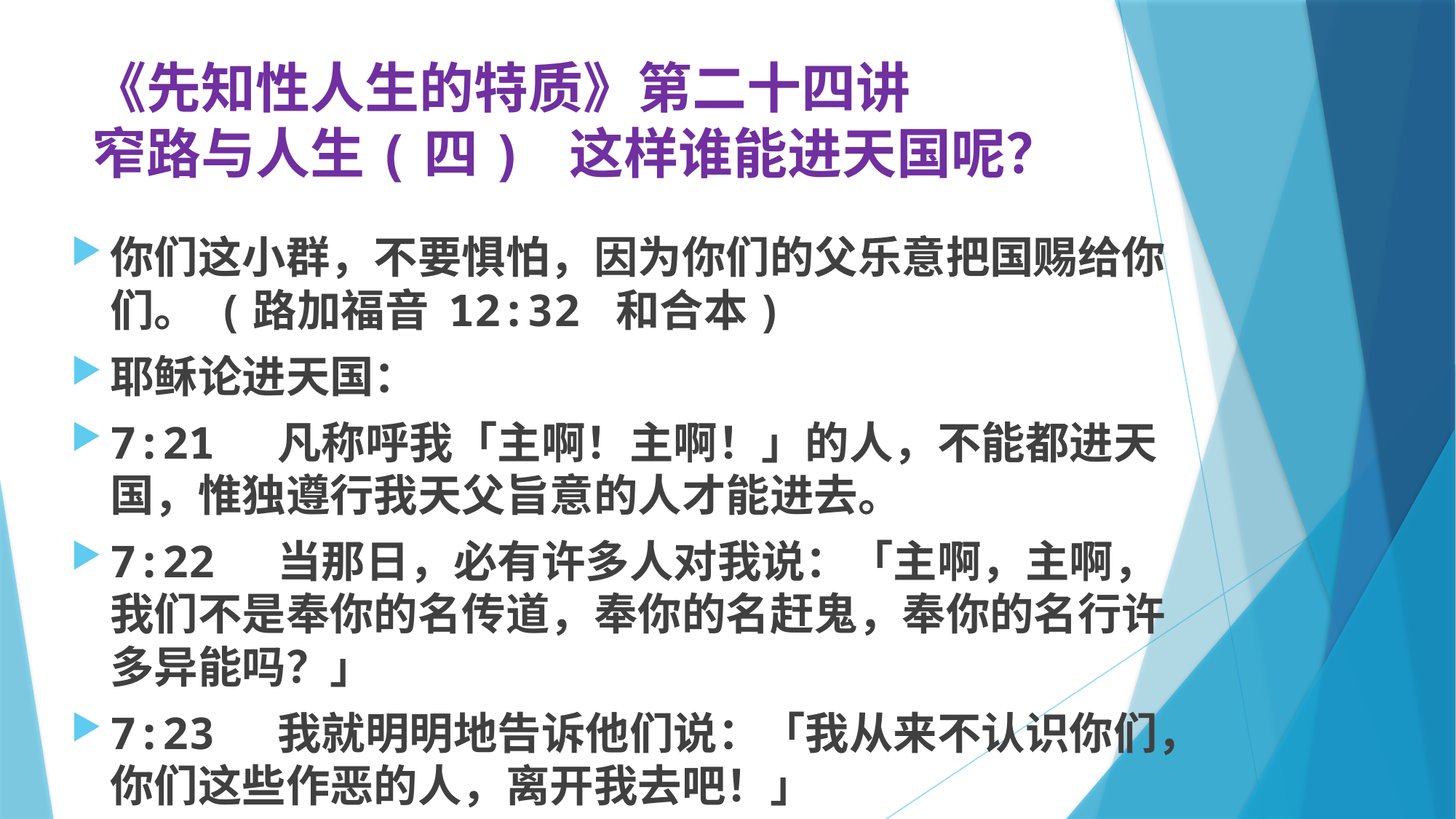

# 《先知性人生的特质》第二十四讲 窄路与人生(四) 这样谁能进天国呢？
你们这小群，不要惧怕，因为你们的父乐意把国赐给你们。 (路加福音 12:32 和合本)
耶稣论进天国：
7:21  凡称呼我「主啊！主啊！」的人，不能都进天国，惟独遵行我天父旨意的人才能进去。
7:22  当那日，必有许多人对我说：「主啊，主啊，我们不是奉你的名传道，奉你的名赶鬼，奉你的名行许多异能吗？」
7:23  我就明明地告诉他们说：「我从来不认识你们，你们这些作恶的人，离开我去吧！」